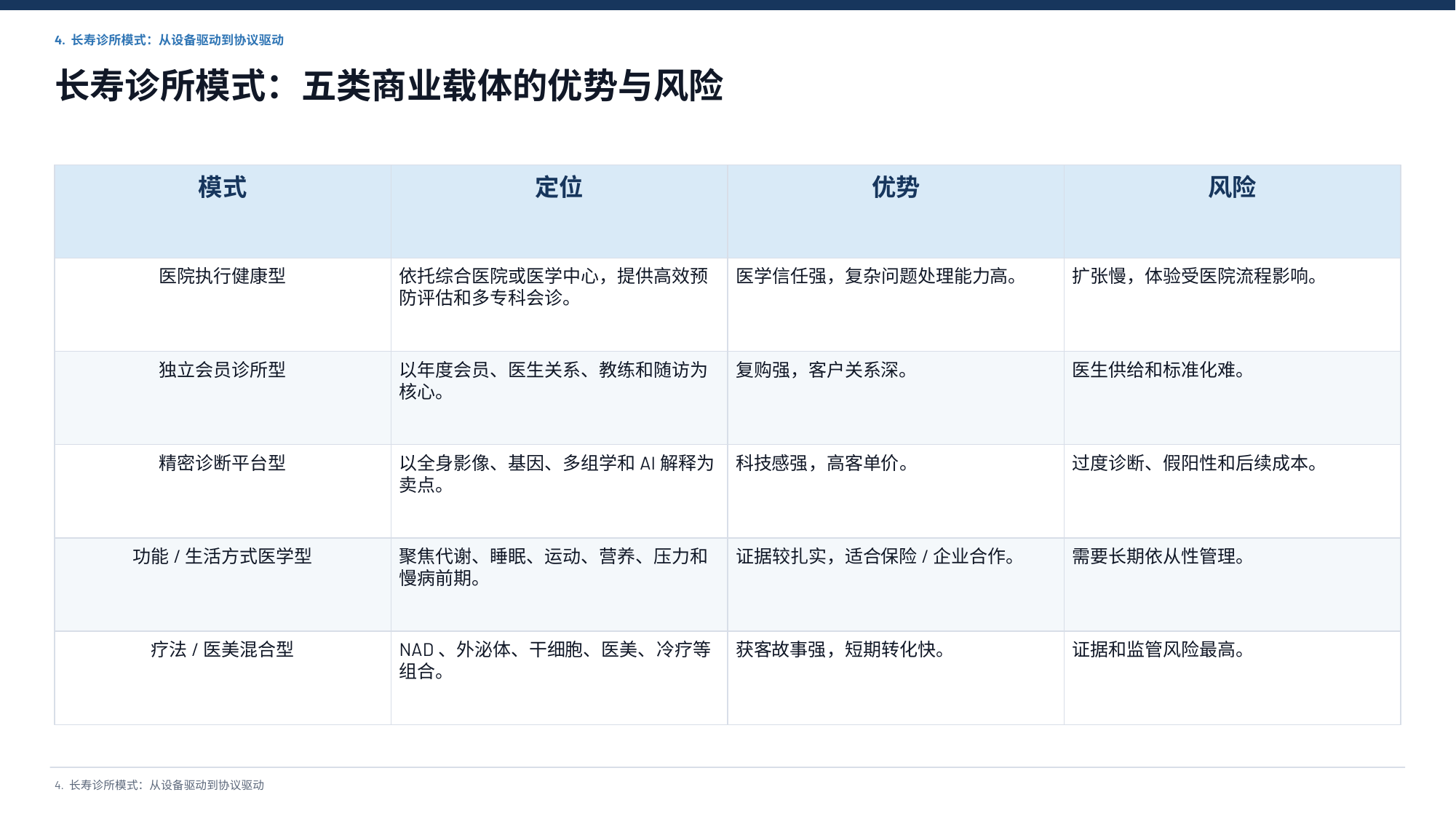

4. 长寿诊所模式：从设备驱动到协议驱动
长寿诊所模式：五类商业载体的优势与风险

模式
定位
优势
风险

医院执行健康型
依托综合医院或医学中心，提供高效预防评估和多专科会诊。
医学信任强，复杂问题处理能力高。
扩张慢，体验受医院流程影响。

独立会员诊所型
以年度会员、医生关系、教练和随访为核心。
复购强，客户关系深。
医生供给和标准化难。

精密诊断平台型
以全身影像、基因、多组学和AI解释为卖点。
科技感强，高客单价。
过度诊断、假阳性和后续成本。

功能/生活方式医学型
聚焦代谢、睡眠、运动、营养、压力和慢病前期。
证据较扎实，适合保险/企业合作。
需要长期依从性管理。

疗法/医美混合型
NAD、外泌体、干细胞、医美、冷疗等组合。
获客故事强，短期转化快。
证据和监管风险最高。

4. 长寿诊所模式：从设备驱动到协议驱动